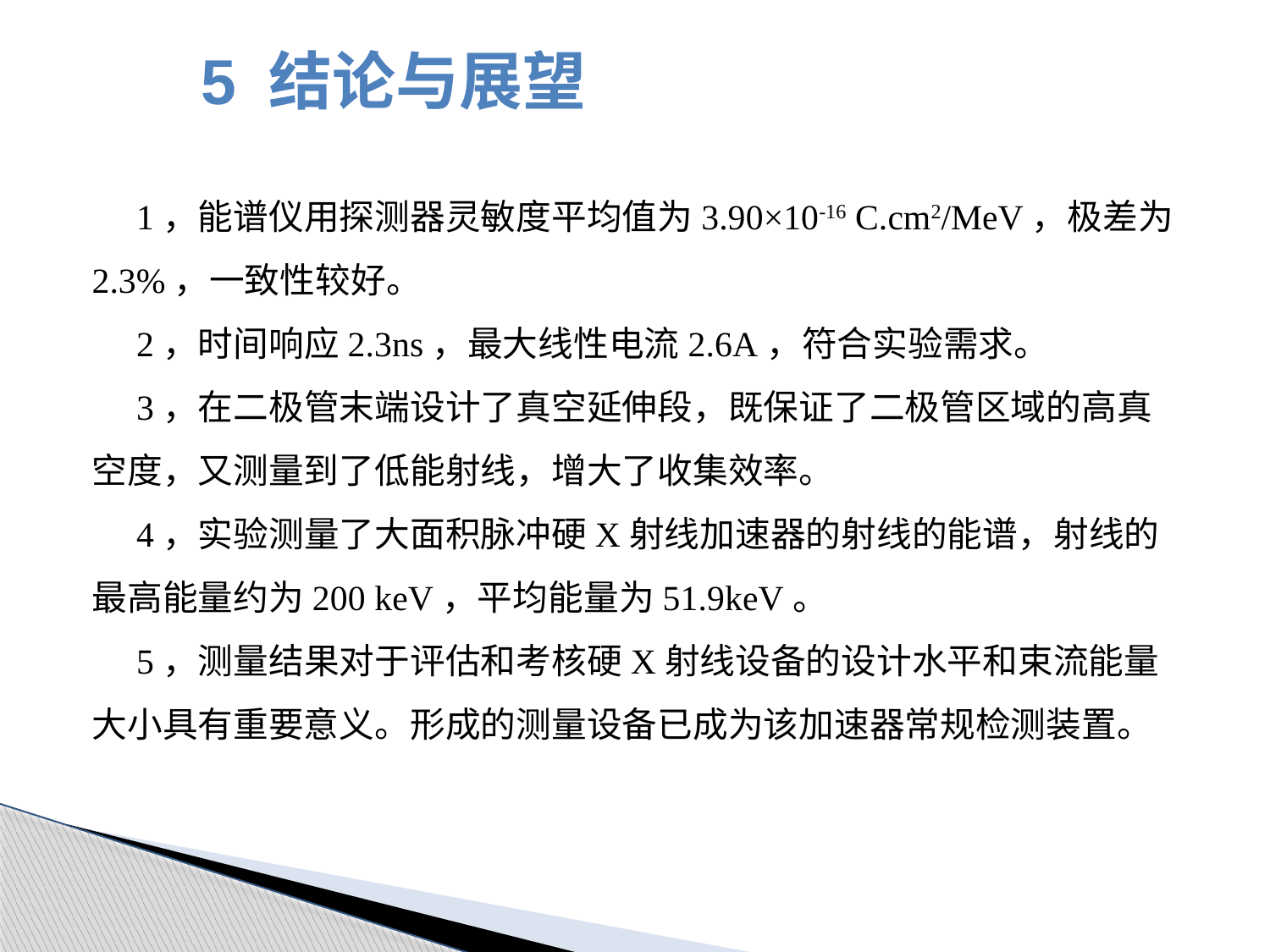

5 结论与展望
     1，能谱仪用探测器灵敏度平均值为3.90×10-16 C.cm2/MeV，极差为2.3%，一致性较好。
     2，时间响应2.3ns，最大线性电流2.6A，符合实验需求。
     3，在二极管末端设计了真空延伸段，既保证了二极管区域的高真空度，又测量到了低能射线，增大了收集效率。
     4，实验测量了大面积脉冲硬X射线加速器的射线的能谱，射线的最高能量约为200 keV，平均能量为51.9keV。
     5，测量结果对于评估和考核硬X射线设备的设计水平和束流能量大小具有重要意义。形成的测量设备已成为该加速器常规检测装置。